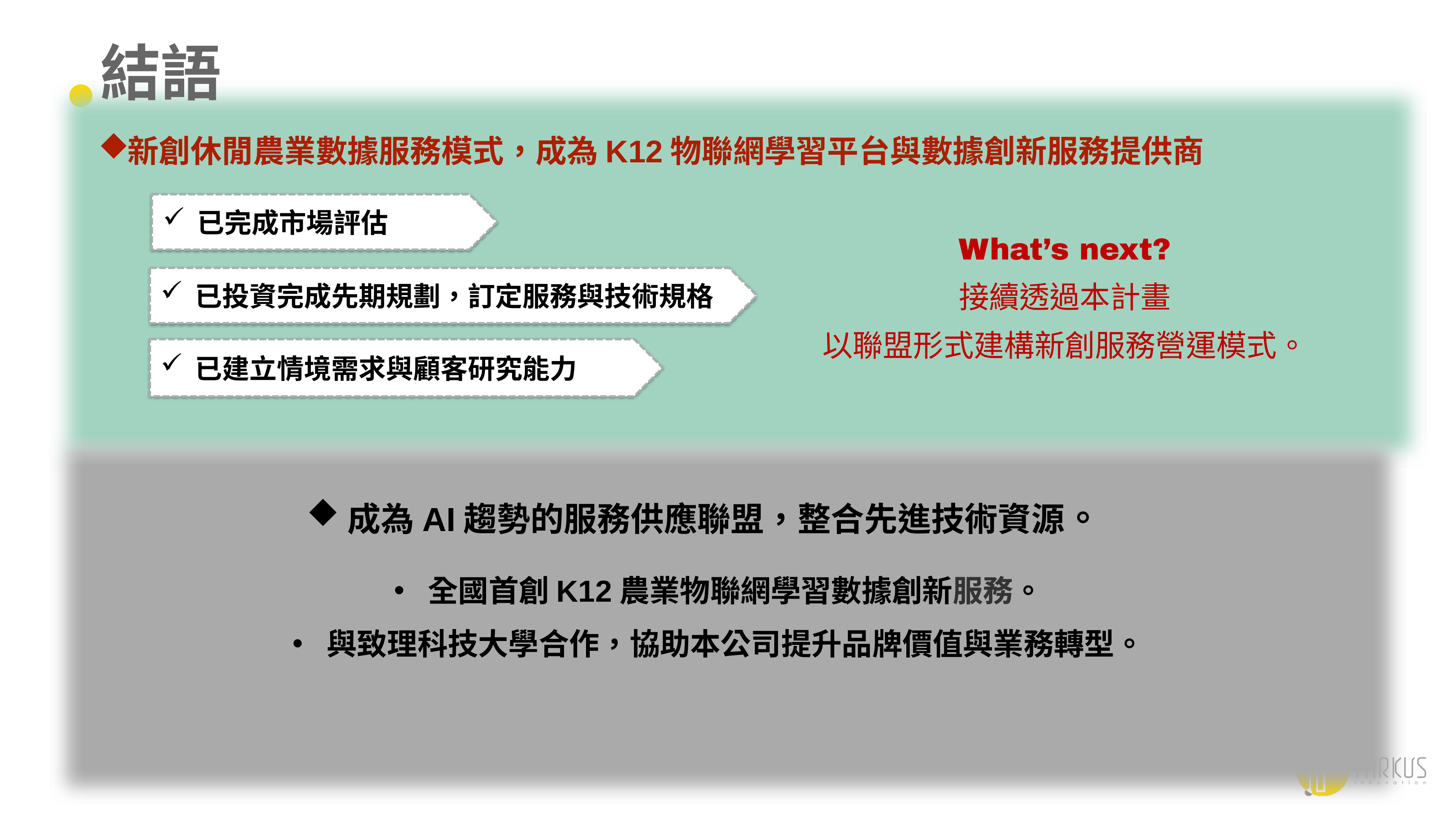

# 結語

新創休閒農業數據服務模式，成為K12物聯網學習平台與數據創新服務提供商
已完成市場評估
What’s next?
接續透過本計畫
以聯盟形式建構新創服務營運模式。
已投資完成先期規劃，訂定服務與技術規格

已建立情境需求與顧客研究能力

成為AI趨勢的服務供應聯盟，整合先進技術資源。
全國首創K12農業物聯網學習數據創新服務。
與致理科技大學合作，協助本公司提升品牌價值與業務轉型。